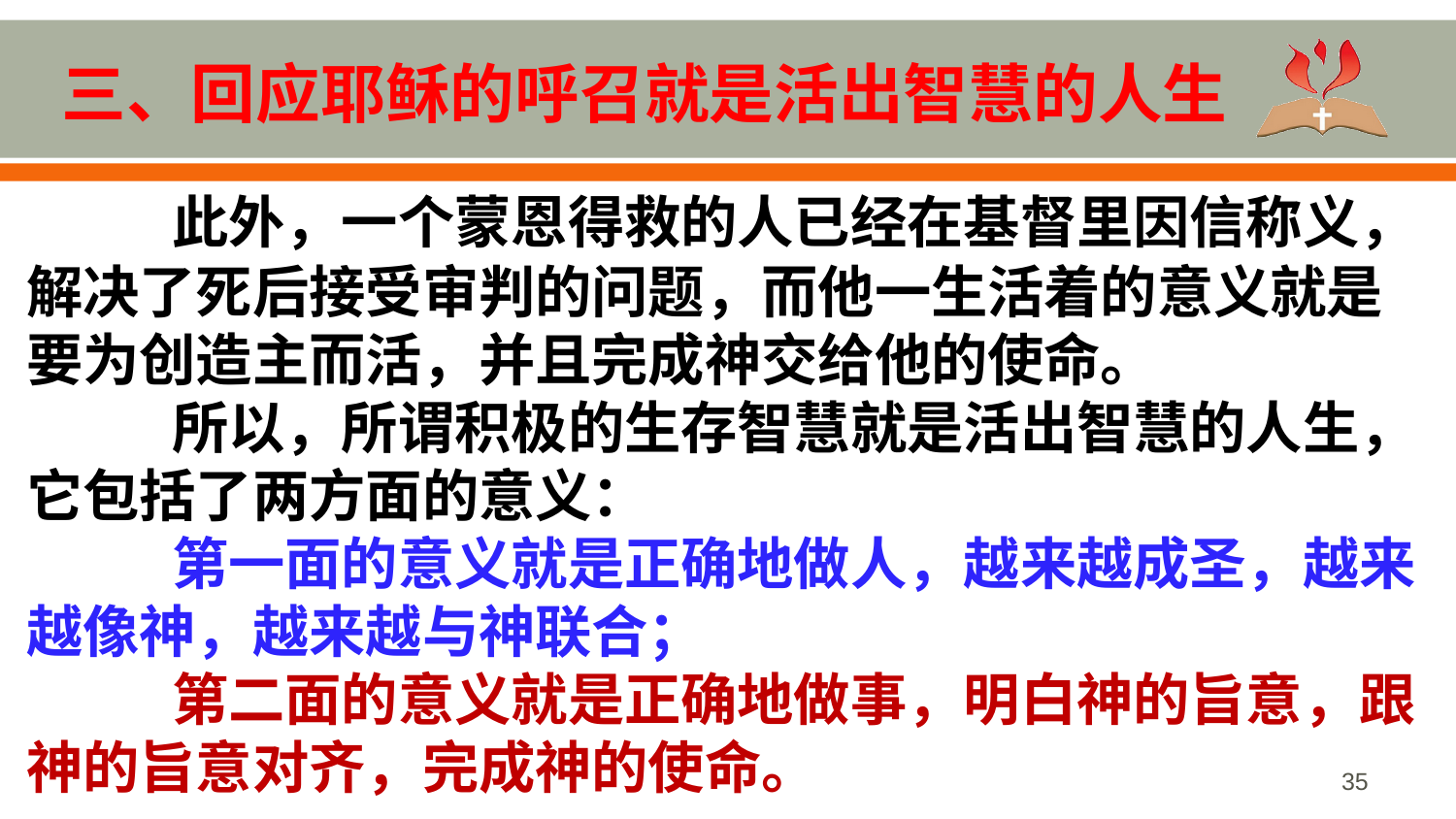

# 三、回应耶稣的呼召就是活出智慧的人生

    	此外，一个蒙恩得救的人已经在基督里因信称义，解决了死后接受审判的问题，而他一生活着的意义就是要为创造主而活，并且完成神交给他的使命。
     	所以，所谓积极的生存智慧就是活出智慧的人生，它包括了两方面的意义：
	第一面的意义就是正确地做人，越来越成圣，越来越像神，越来越与神联合；
	第二面的意义就是正确地做事，明白神的旨意，跟神的旨意对齐，完成神的使命。

35